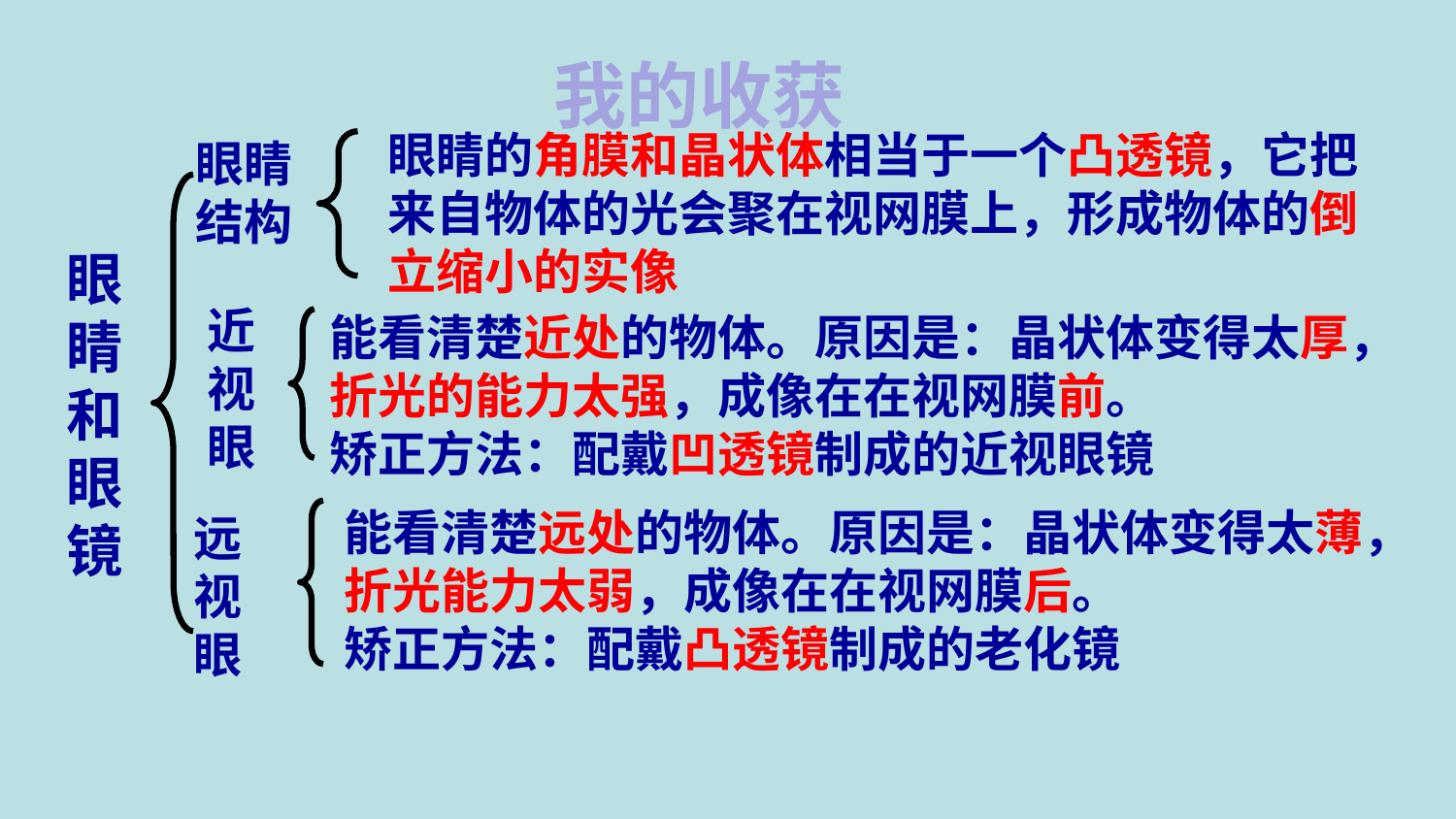

我的收获
眼睛的角膜和晶状体相当于一个凸透镜，它把来自物体的光会聚在视网膜上，形成物体的倒立缩小的实像
眼睛结构

眼睛和眼镜
近视眼
能看清楚近处的物体。原因是：晶状体变得太厚，折光的能力太强，成像在在视网膜前。
矫正方法：配戴凹透镜制成的近视眼镜

能看清楚远处的物体。原因是：晶状体变得太薄，折光能力太弱，成像在在视网膜后。
矫正方法：配戴凸透镜制成的老化镜

远视眼